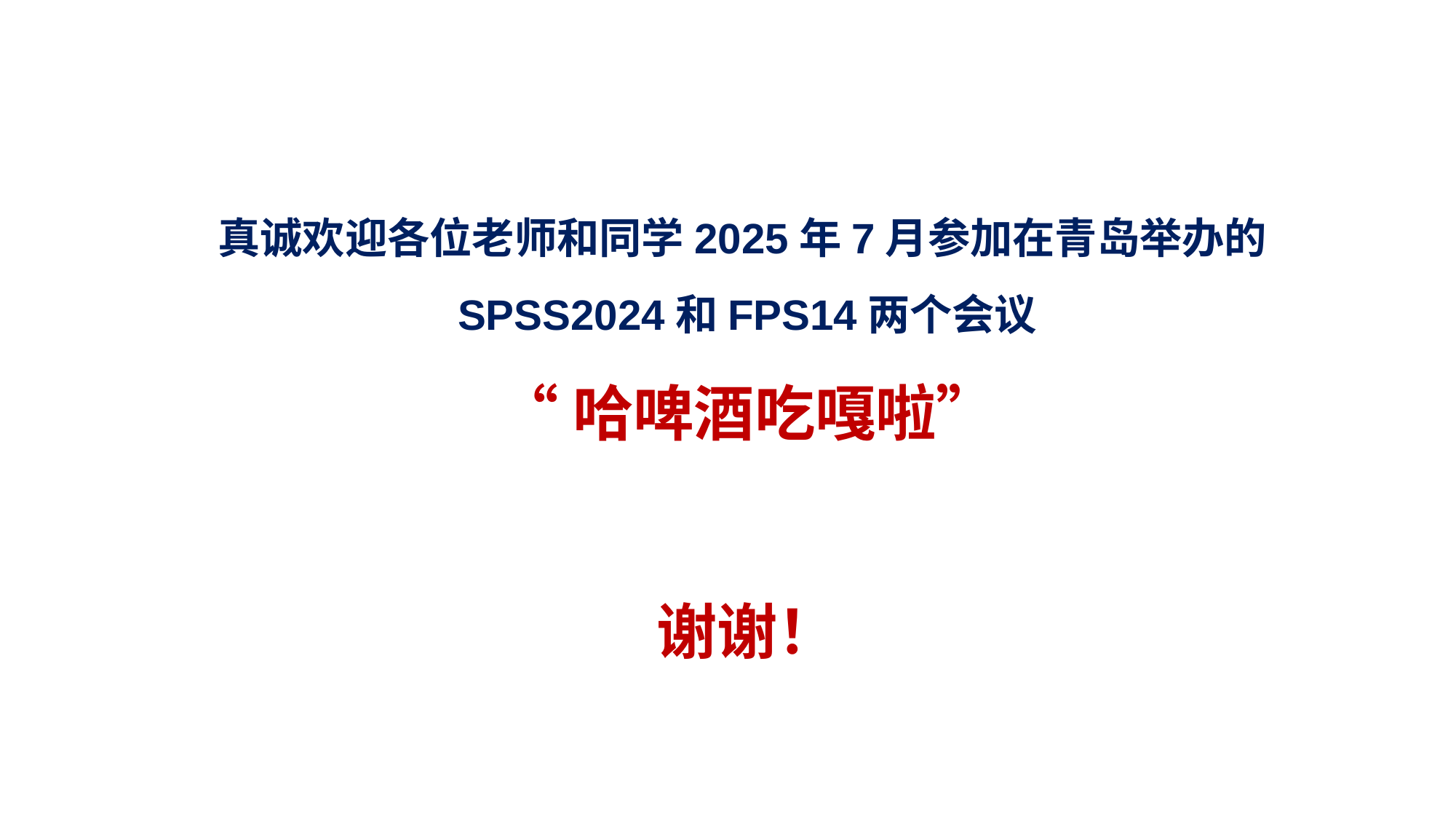

真诚欢迎各位老师和同学2025年7月参加在青岛举办的SPSS2024和FPS14两个会议
“哈啤酒吃嘎啦”

谢谢！